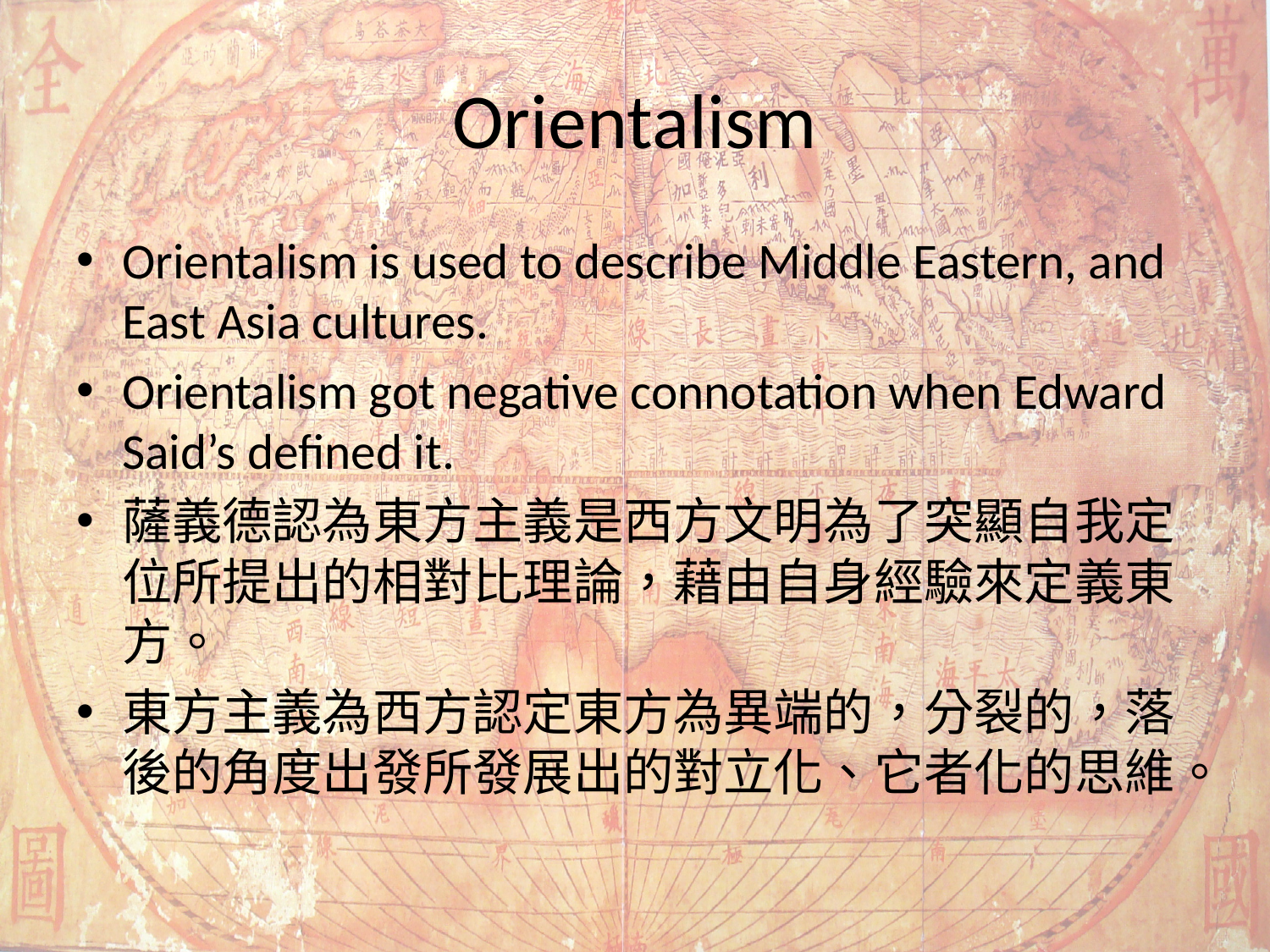

# Orientalism
Orientalism is used to describe Middle Eastern, and East Asia cultures.
Orientalism got negative connotation when Edward Said’s defined it.
薩義德認為東方主義是西方文明為了突顯自我定位所提出的相對比理論，藉由自身經驗來定義東方。
東方主義為西方認定東方為異端的，分裂的，落後的角度出發所發展出的對立化、它者化的思維。